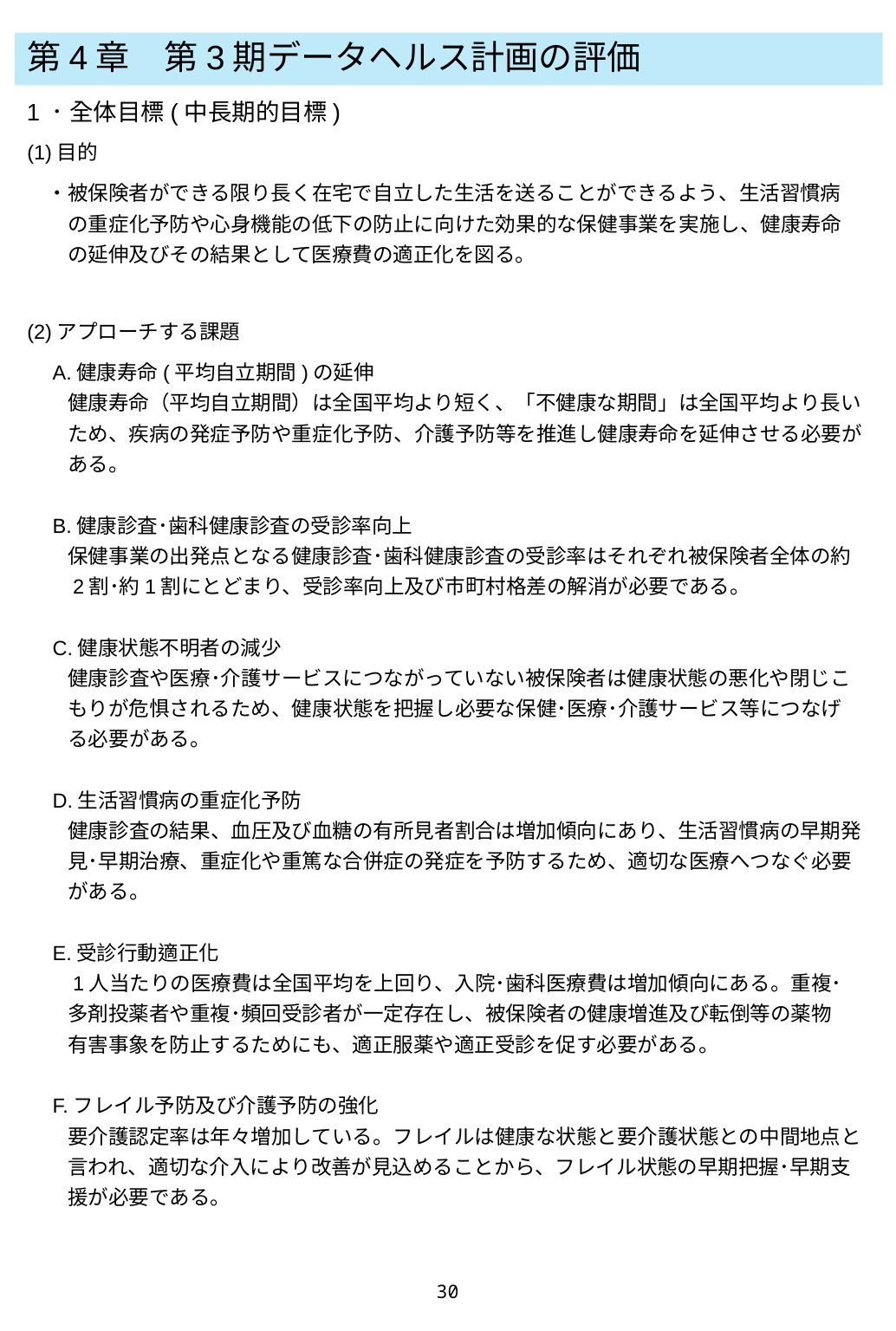

# 第4章　第3期データヘルス計画の評価
1．全体目標(中長期的目標)
(1)目的
　・被保険者ができる限り長く在宅で自立した生活を送ることができるよう、生活習慣病
　　の重症化予防や心身機能の低下の防止に向けた効果的な保健事業を実施し、健康寿命
　　の延伸及びその結果として医療費の適正化を図る。
(2)アプローチする課題
　A.健康寿命(平均自立期間)の延伸
　　健康寿命（平均自立期間）は全国平均より短く、「不健康な期間」は全国平均より長い
　　ため、疾病の発症予防や重症化予防、介護予防等を推進し健康寿命を延伸させる必要が
　　ある。

　B.健康診査･歯科健康診査の受診率向上
　　保健事業の出発点となる健康診査･歯科健康診査の受診率はそれぞれ被保険者全体の約
　　2割･約1割にとどまり、受診率向上及び市町村格差の解消が必要である。

　C.健康状態不明者の減少
　　健康診査や医療･介護サービスにつながっていない被保険者は健康状態の悪化や閉じこ
　　もりが危惧されるため、健康状態を把握し必要な保健･医療･介護サービス等につなげ
　　る必要がある。

　D.生活習慣病の重症化予防
　　健康診査の結果、血圧及び血糖の有所見者割合は増加傾向にあり、生活習慣病の早期発
　　見･早期治療、重症化や重篤な合併症の発症を予防するため、適切な医療へつなぐ必要
　　がある。

　E.受診行動適正化
　　1人当たりの医療費は全国平均を上回り、入院･歯科医療費は増加傾向にある。重複･
　　多剤投薬者や重複･頻回受診者が一定存在し、被保険者の健康増進及び転倒等の薬物
　　有害事象を防止するためにも、適正服薬や適正受診を促す必要がある。

　F.フレイル予防及び介護予防の強化
　　要介護認定率は年々増加している。フレイルは健康な状態と要介護状態との中間地点と
　　言われ、適切な介入により改善が見込めることから、フレイル状態の早期把握･早期支
　　援が必要である。
30